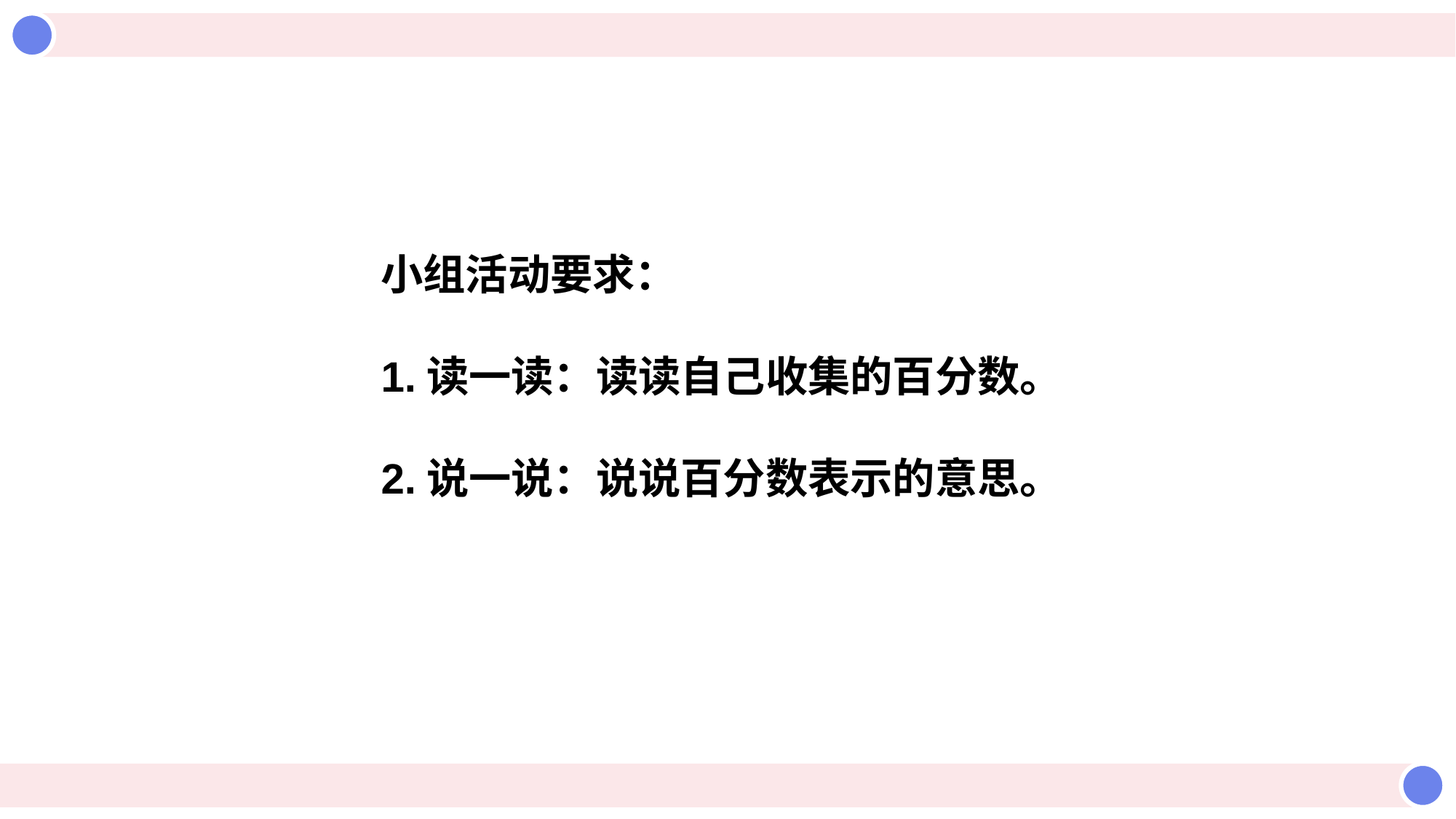

小组活动要求：

1.读一读：读读自己收集的百分数。

2.说一说：说说百分数表示的意思。